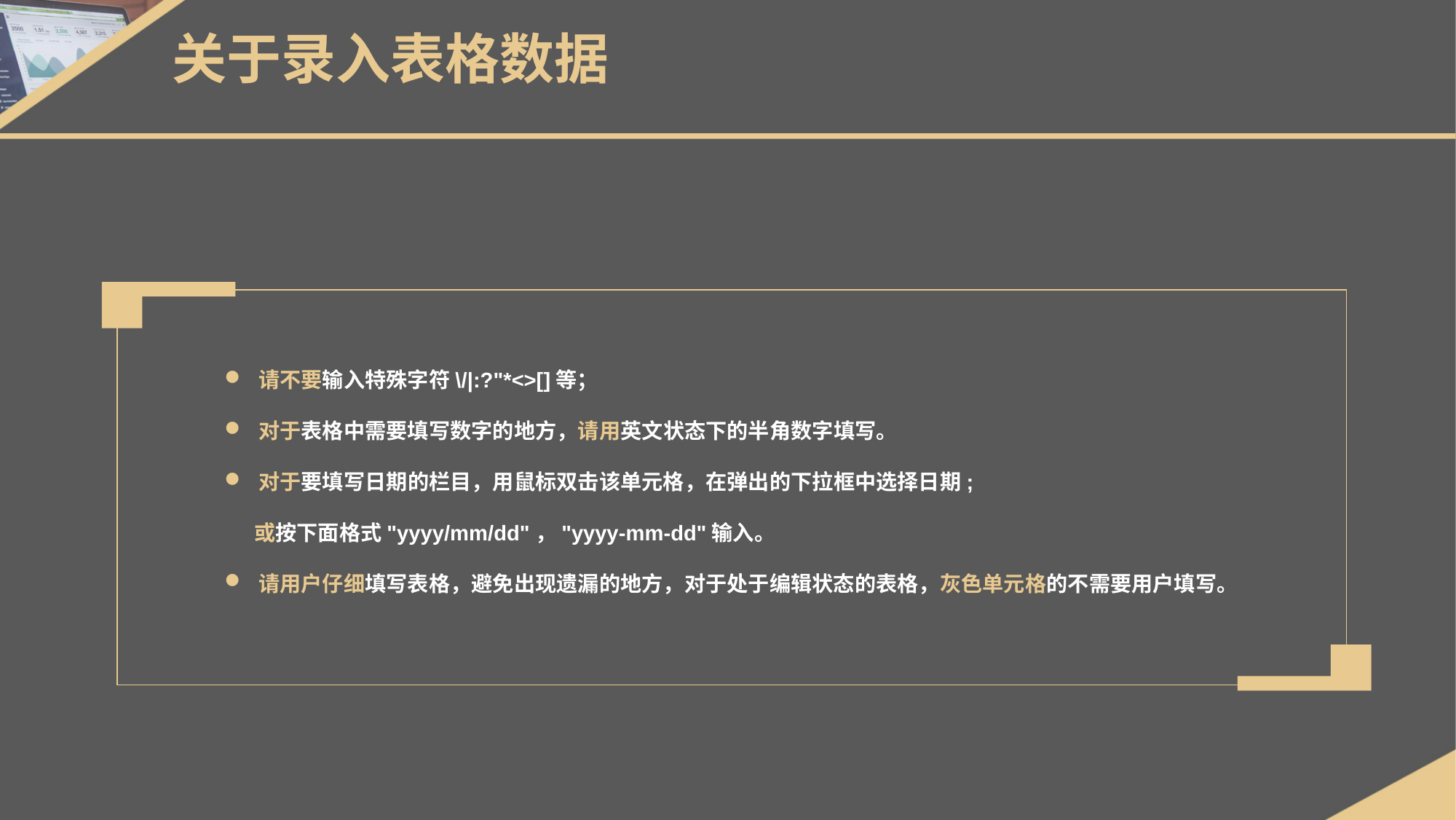

关于录入表格数据

请不要输入特殊字符\/|:?"*<>[]等；
对于表格中需要填写数字的地方，请用英文状态下的半角数字填写。
对于要填写日期的栏目，用鼠标双击该单元格，在弹出的下拉框中选择日期;
     或按下面格式"yyyy/mm/dd"，"yyyy-mm-dd"输入。
请用户仔细填写表格，避免出现遗漏的地方，对于处于编辑状态的表格，灰色单元格的不需要用户填写。